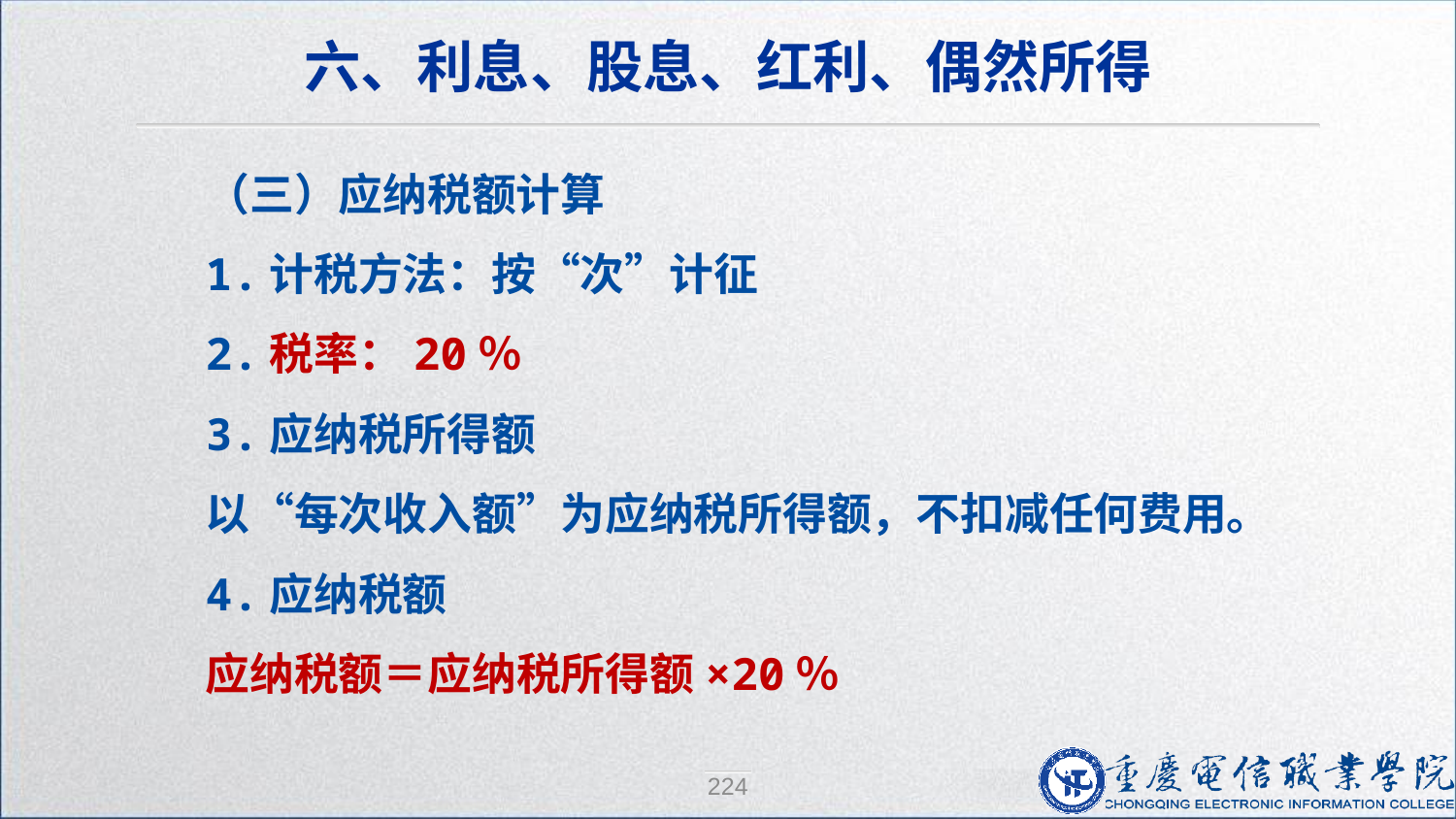

六、利息、股息、红利、偶然所得
（三）应纳税额计算
1.计税方法：按“次”计征
2.税率：20％
3.应纳税所得额
以“每次收入额”为应纳税所得额，不扣减任何费用。
4.应纳税额
应纳税额＝应纳税所得额×20％
224